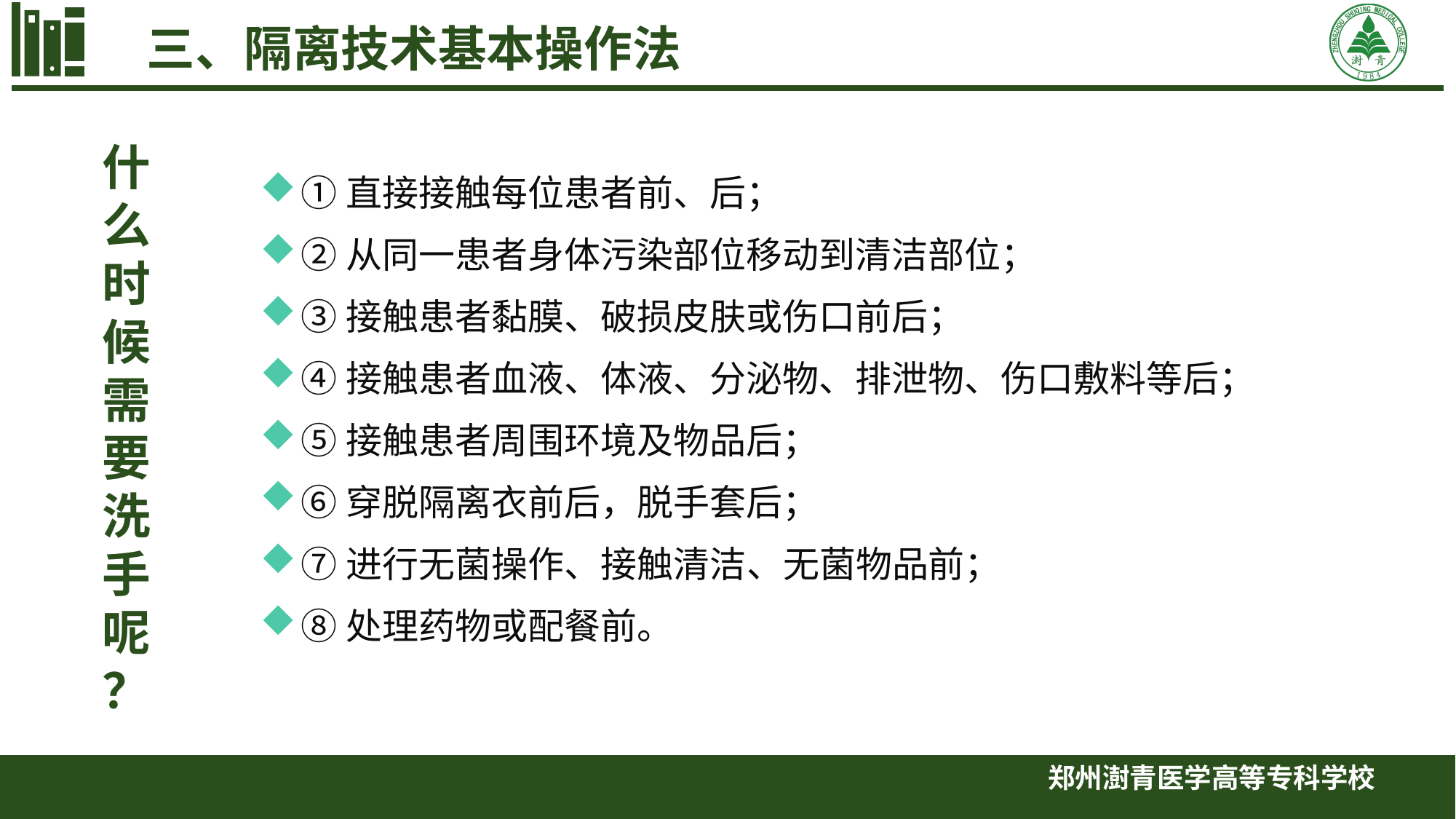

三、隔离技术基本操作法

什么时候需要洗手呢？
①直接接触每位患者前、后；
②从同一患者身体污染部位移动到清洁部位；
③接触患者黏膜、破损皮肤或伤口前后；
④接触患者血液、体液、分泌物、排泄物、伤口敷料等后；
⑤接触患者周围环境及物品后；
⑥穿脱隔离衣前后，脱手套后；
⑦进行无菌操作、接触清洁、无菌物品前；
⑧处理药物或配餐前。
郑州澍青医学高等专科学校